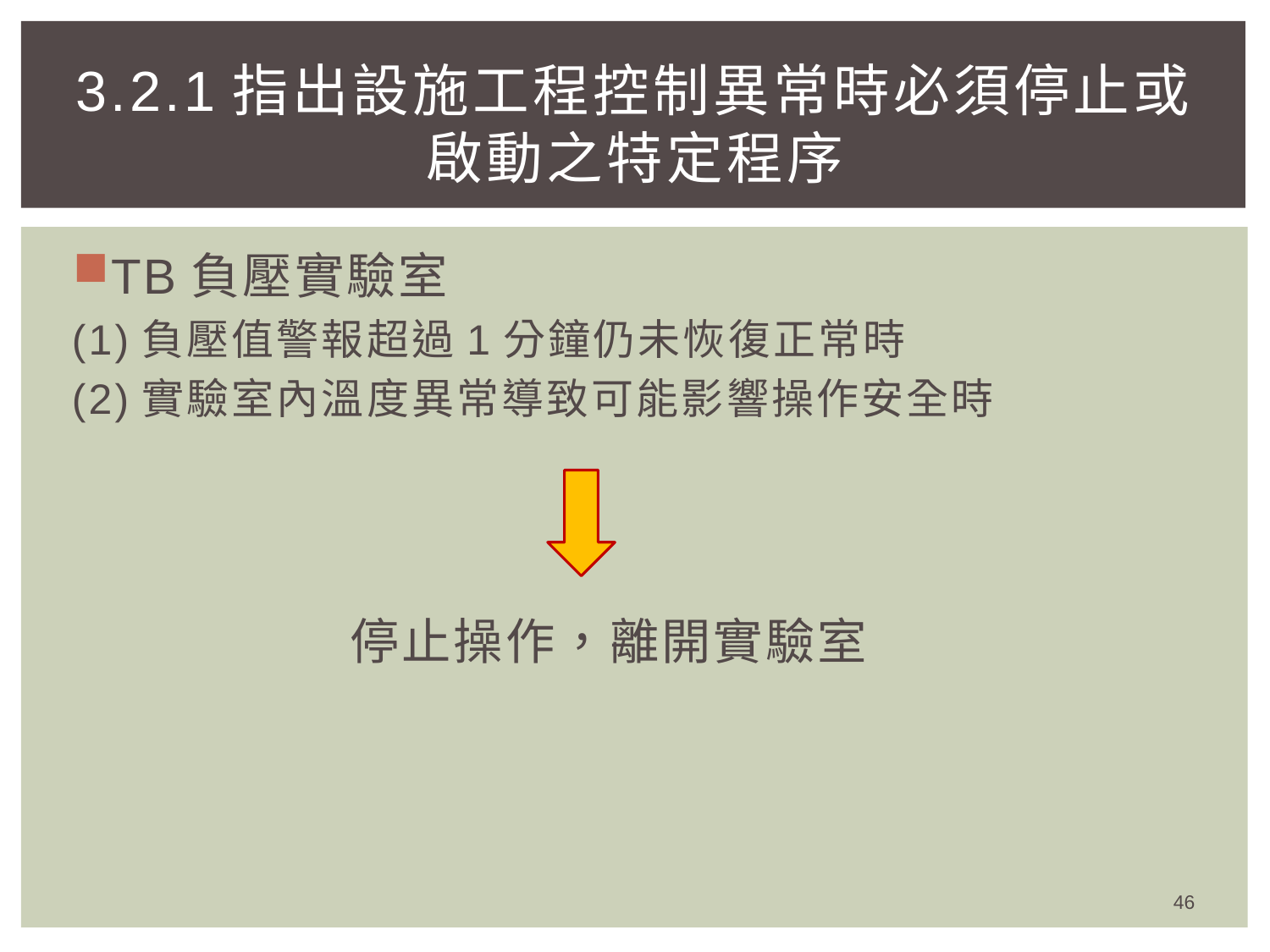

# 3.2.1指出設施工程控制異常時必須停止或啟動之特定程序
TB負壓實驗室
(1)負壓值警報超過1分鐘仍未恢復正常時
(2)實驗室內溫度異常導致可能影響操作安全時

                      停止操作，離開實驗室

46